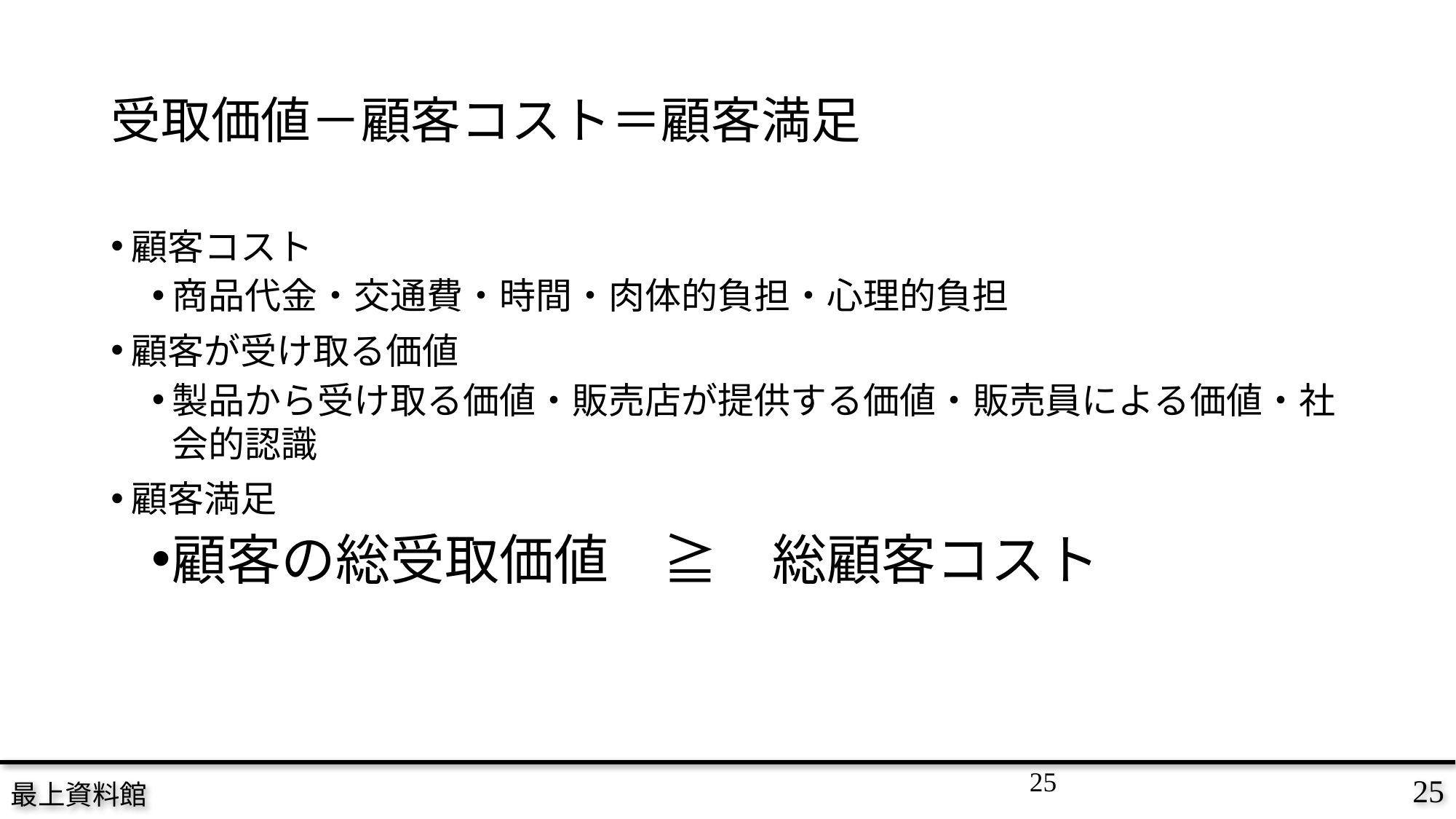

# 受取価値－顧客コスト＝顧客満足
顧客コスト
商品代金・交通費・時間・肉体的負担・心理的負担
顧客が受け取る価値
製品から受け取る価値・販売店が提供する価値・販売員による価値・社会的認識
顧客満足
顧客の総受取価値　≧　総顧客コスト
25